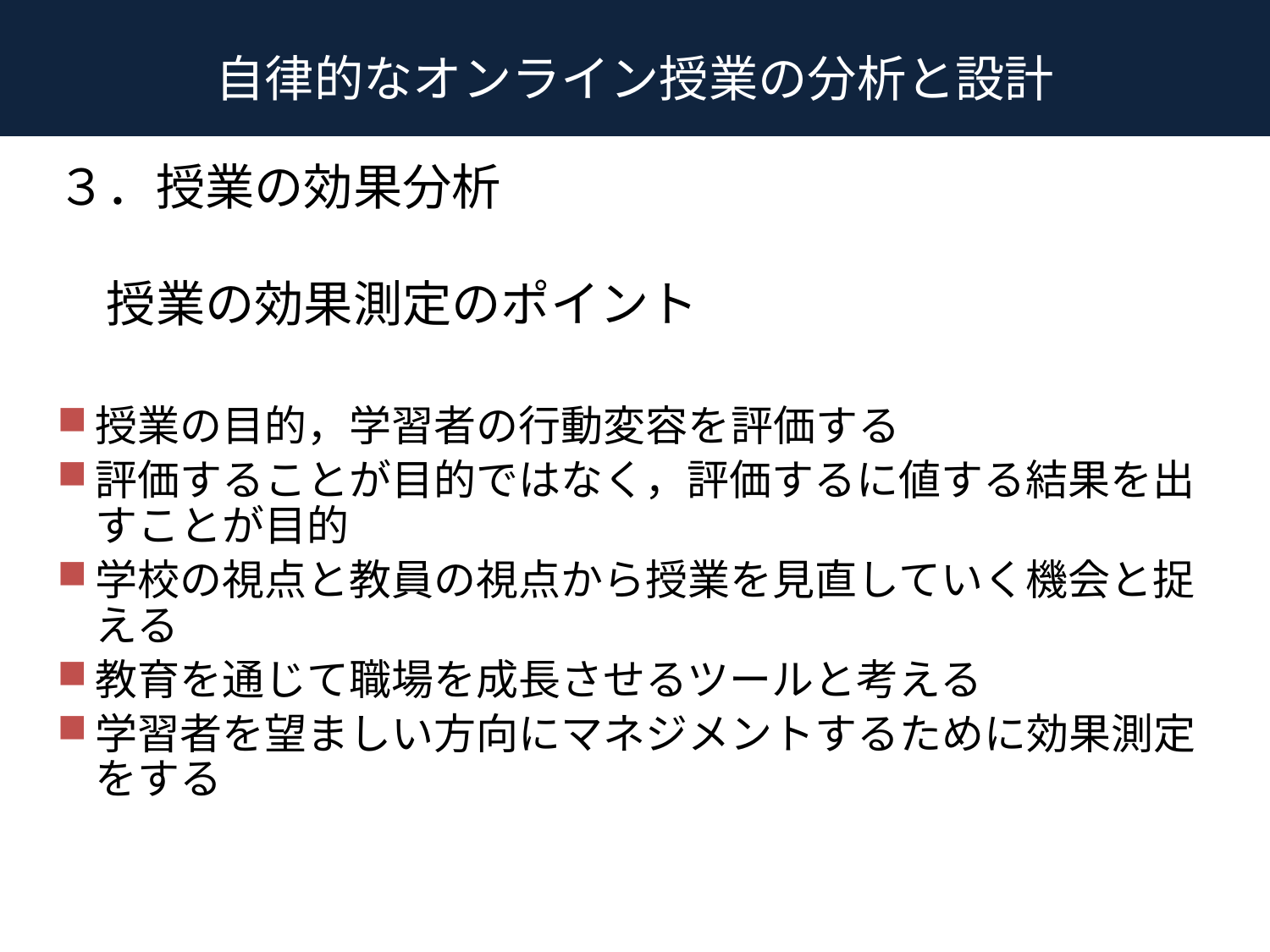

# 自律的なオンライン授業の分析と設計
３．授業の効果分析

　授業の効果測定のポイント

授業の目的，学習者の行動変容を評価する
評価することが目的ではなく，評価するに値する結果を出すことが目的
学校の視点と教員の視点から授業を見直していく機会と捉える
教育を通じて職場を成長させるツールと考える
学習者を望ましい方向にマネジメントするために効果測定をする